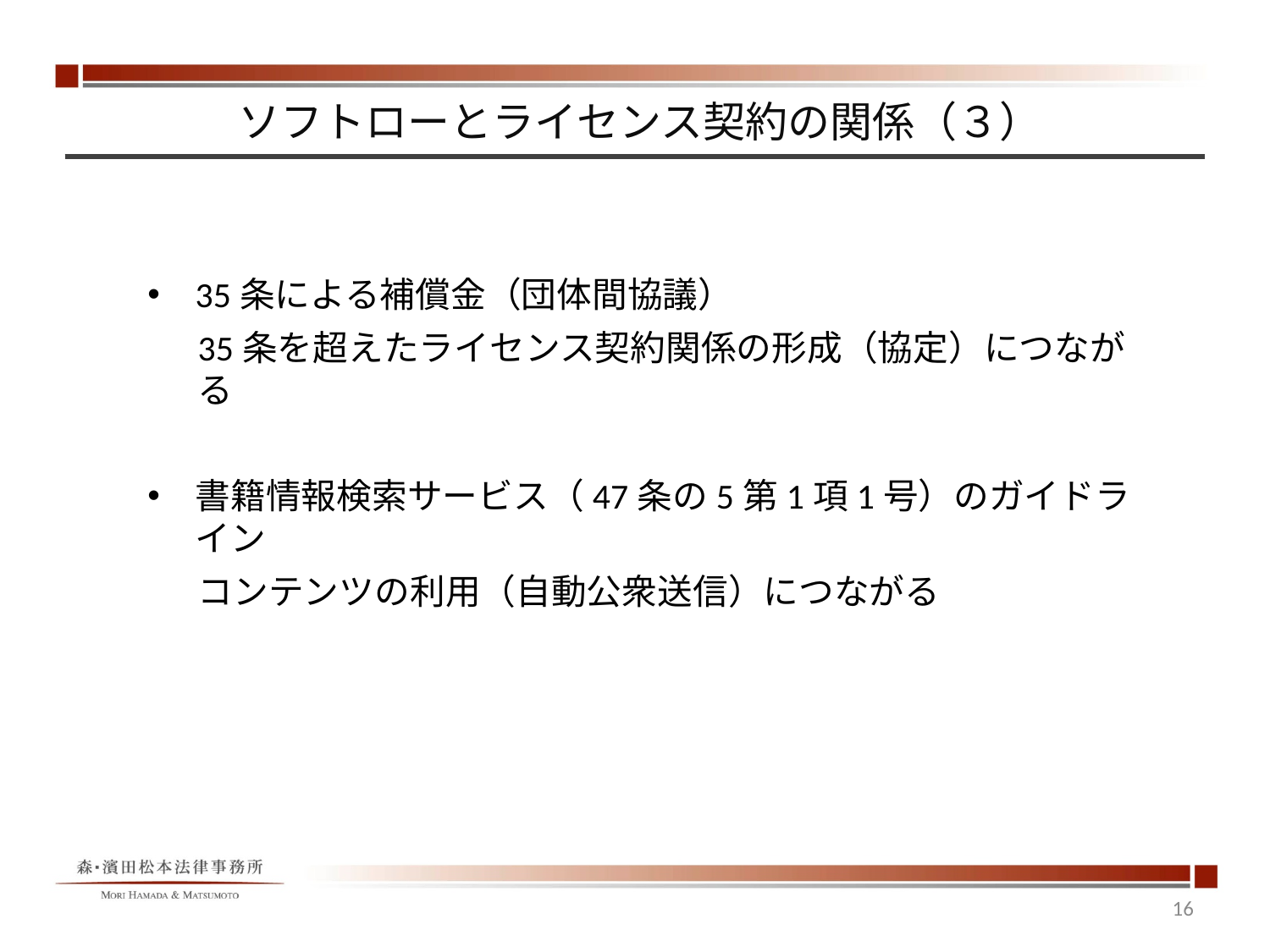

# ソフトローとライセンス契約の関係（３）
35条による補償金（団体間協議）
35条を超えたライセンス契約関係の形成（協定）につながる

書籍情報検索サービス（47条の5第1項1号）のガイドライン
コンテンツの利用（自動公衆送信）につながる
16